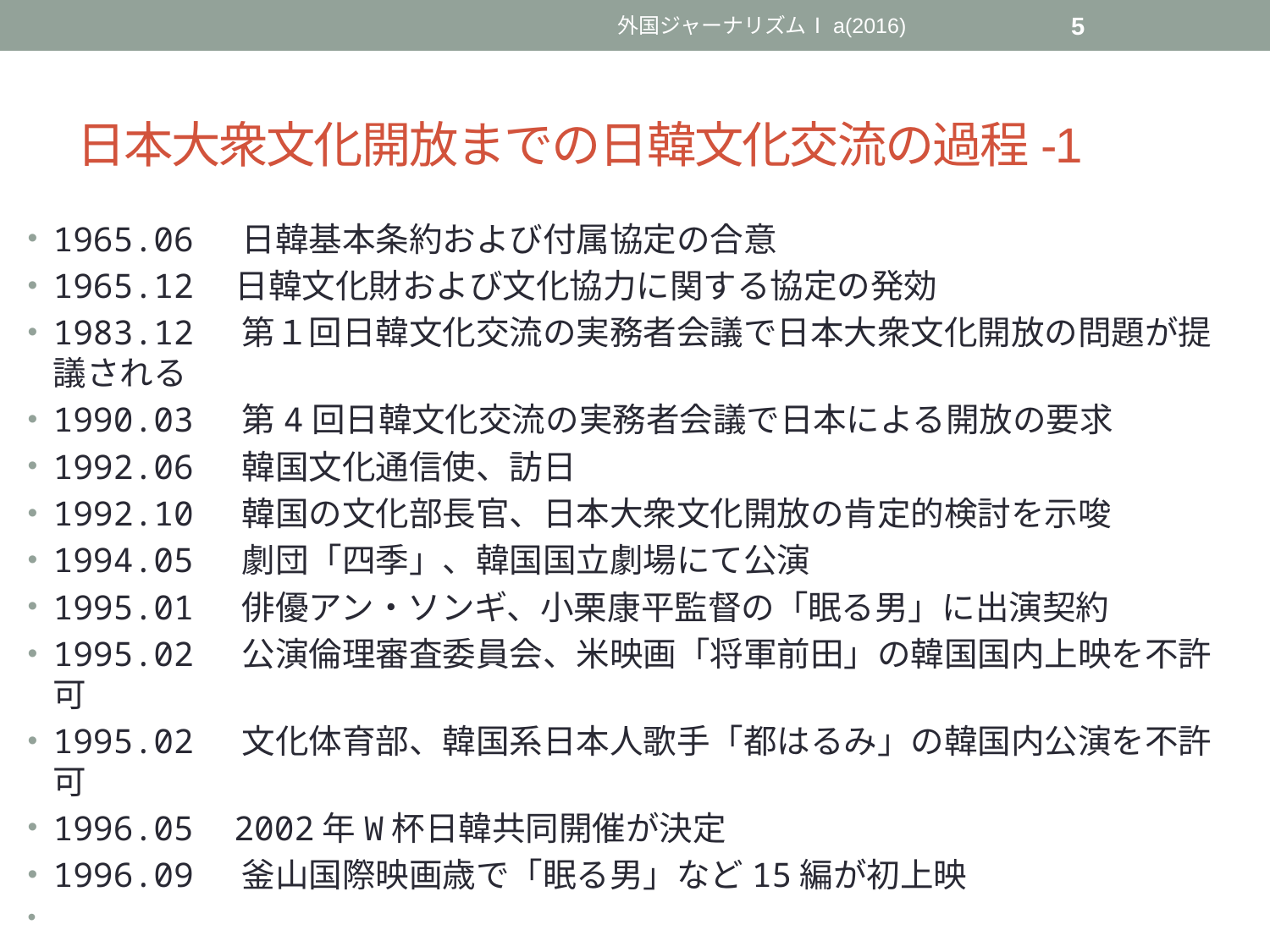

外国ジャーナリズムⅠa(2016)
5
# 日本大衆文化開放までの日韓文化交流の過程-1
1965.06  日韓基本条約および付属協定の合意
1965.12　日韓文化財および文化協力に関する協定の発効
1983.12  第１回日韓文化交流の実務者会議で日本大衆文化開放の問題が提議される
1990.03  第4回日韓文化交流の実務者会議で日本による開放の要求
1992.06  韓国文化通信使、訪日
1992.10  韓国の文化部長官、日本大衆文化開放の肯定的検討を示唆
1994.05  劇団「四季」、韓国国立劇場にて公演
1995.01  俳優アン・ソンギ、小栗康平監督の「眠る男」に出演契約
1995.02  公演倫理審査委員会、米映画「将軍前田」の韓国国内上映を不許可
1995.02  文化体育部、韓国系日本人歌手「都はるみ」の韓国内公演を不許可
1996.05  2002年W杯日韓共同開催が決定
1996.09  釜山国際映画歳で「眠る男」など15編が初上映